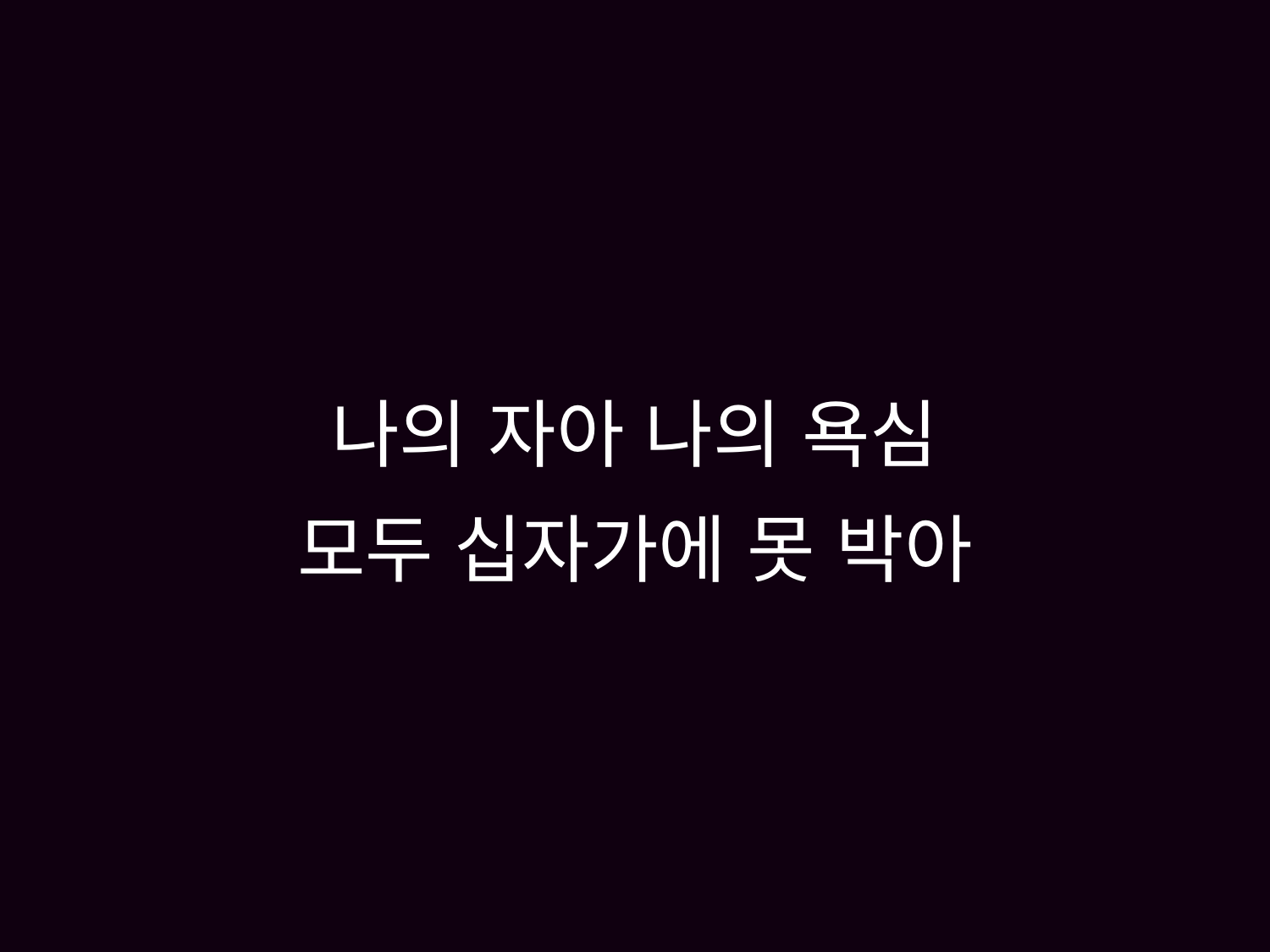

# 나의 자아 나의 욕심 모두 십자가에 못 박아